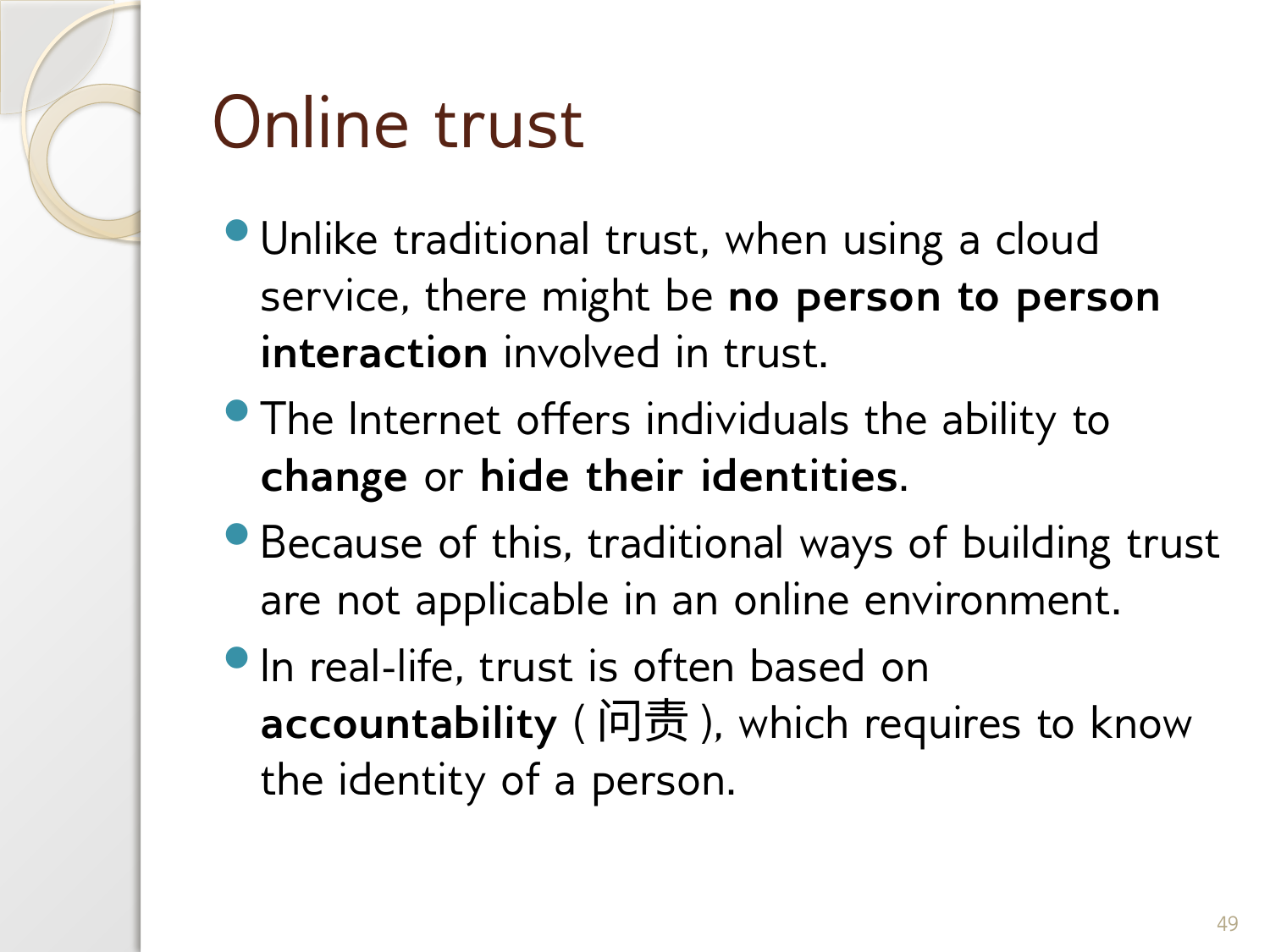

# Online trust
Unlike traditional trust, when using a cloud service, there might be no person to person interaction involved in trust.
The Internet offers individuals the ability to change or hide their identities.
Because of this, traditional ways of building trust are not applicable in an online environment.
In real-life, trust is often based on accountability (问责), which requires to know the identity of a person.

49